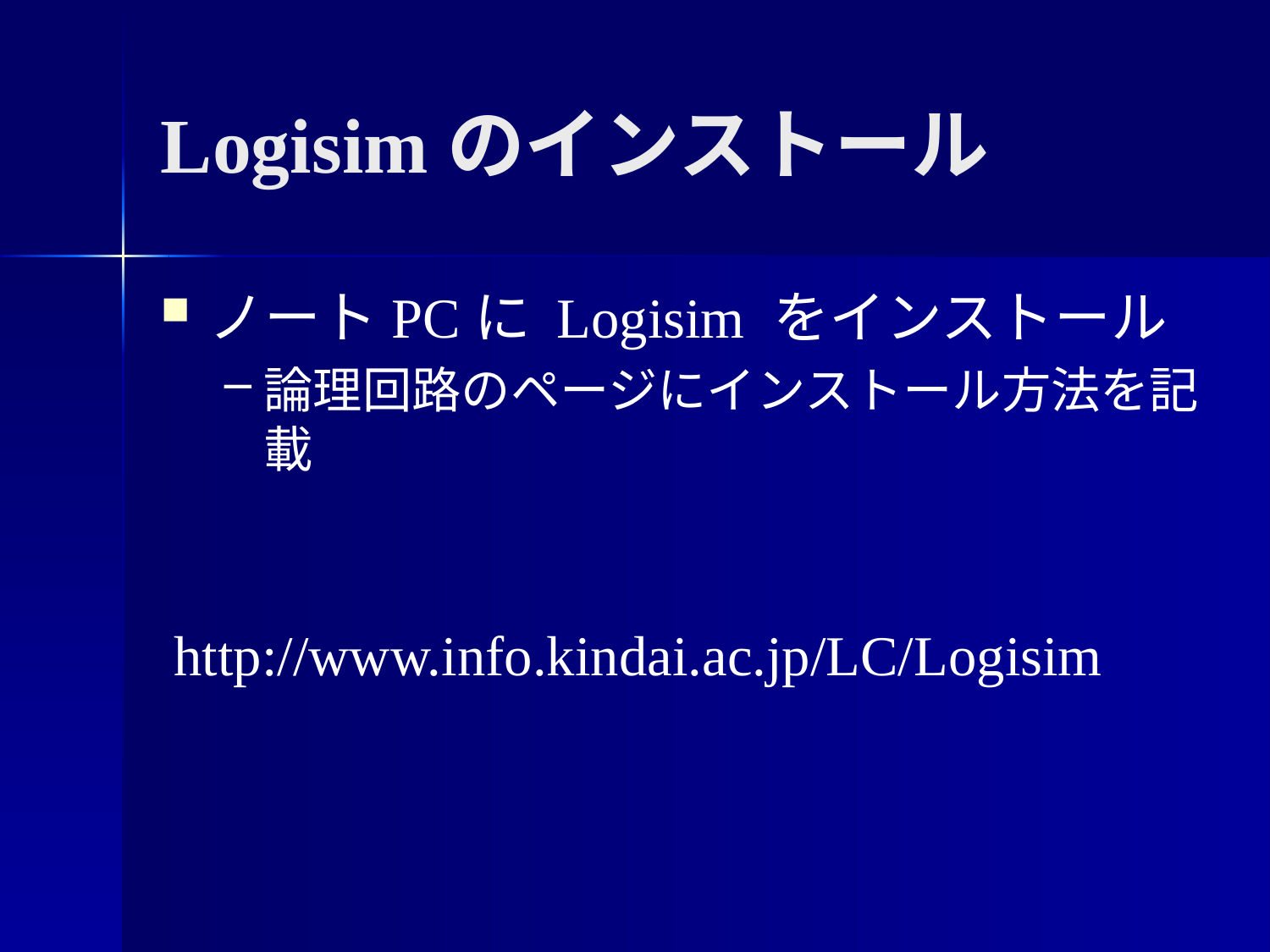

# Logisimのインストール
ノートPCに Logisim をインストール
論理回路のページにインストール方法を記載
http://www.info.kindai.ac.jp/LC/Logisim